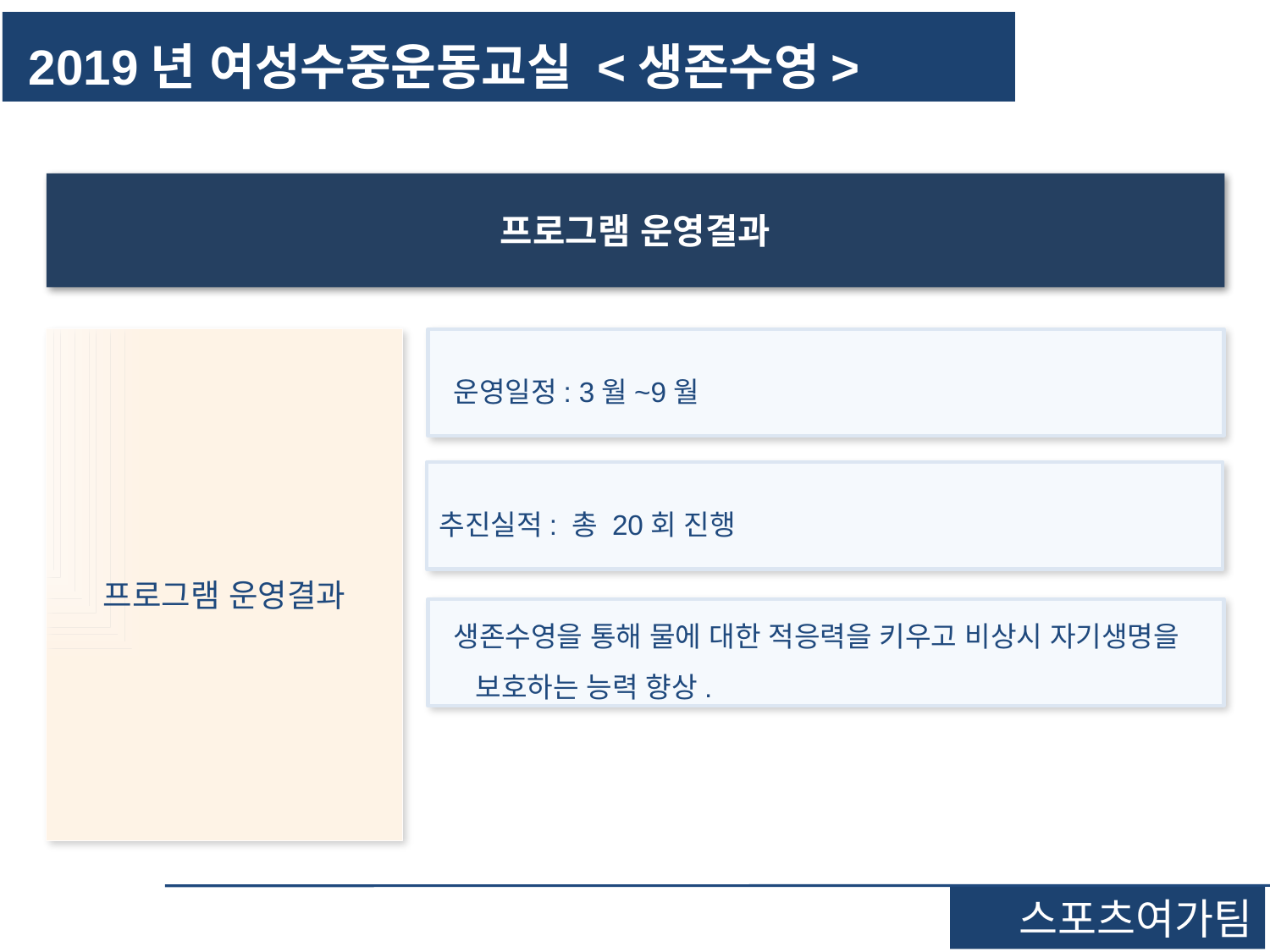

2019년 여성수중운동교실 <생존수영>
프로그램 운영결과
프로그램 운영결과
 운영일정: 3월~9월
추진실적: 총 20회 진행
 생존수영을 통해 물에 대한 적응력을 키우고 비상시 자기생명을 보호하는 능력 향상.
스포츠여가팀